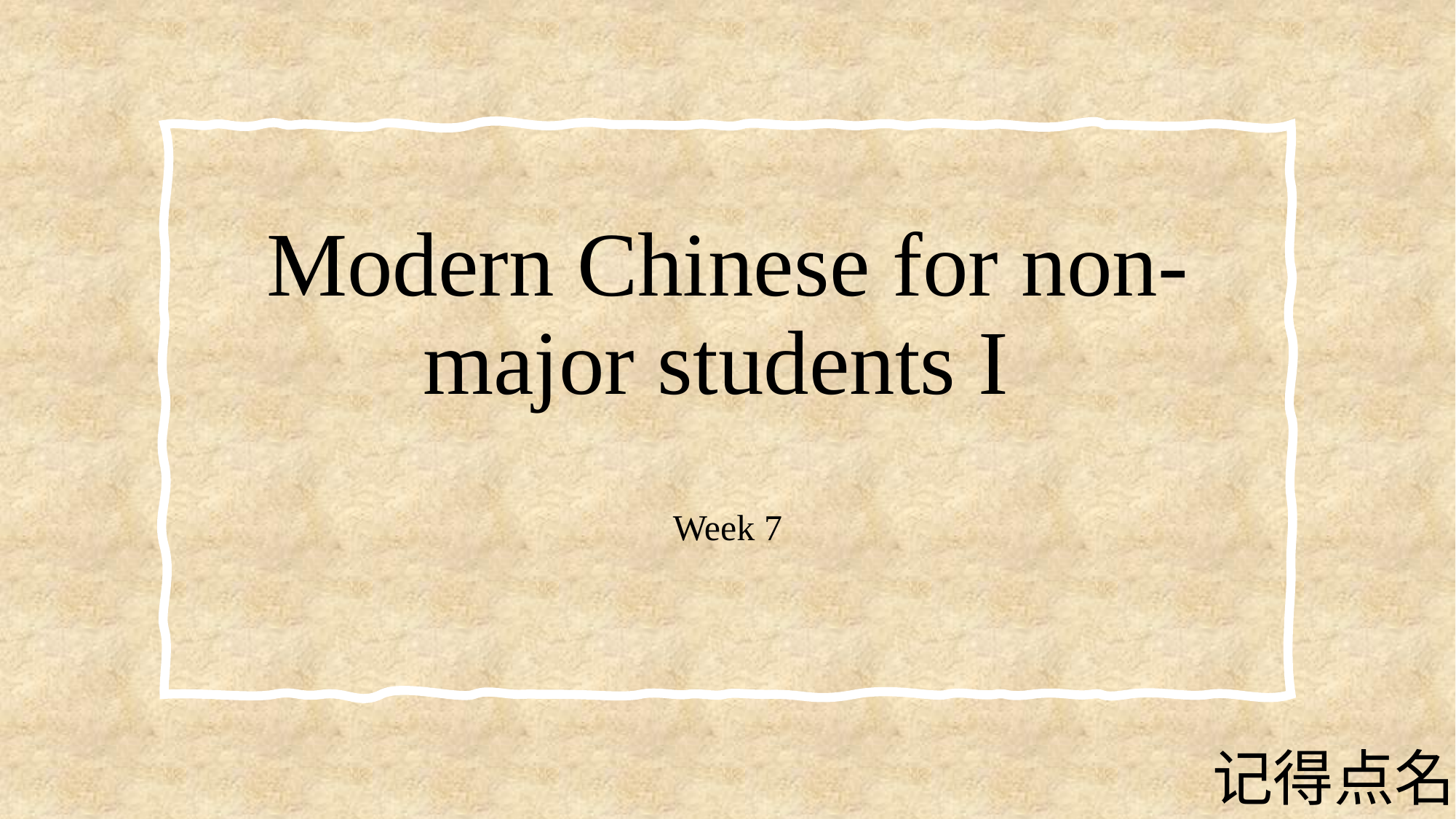

# Modern Chinese for non-major students I
Week 7
记得点名